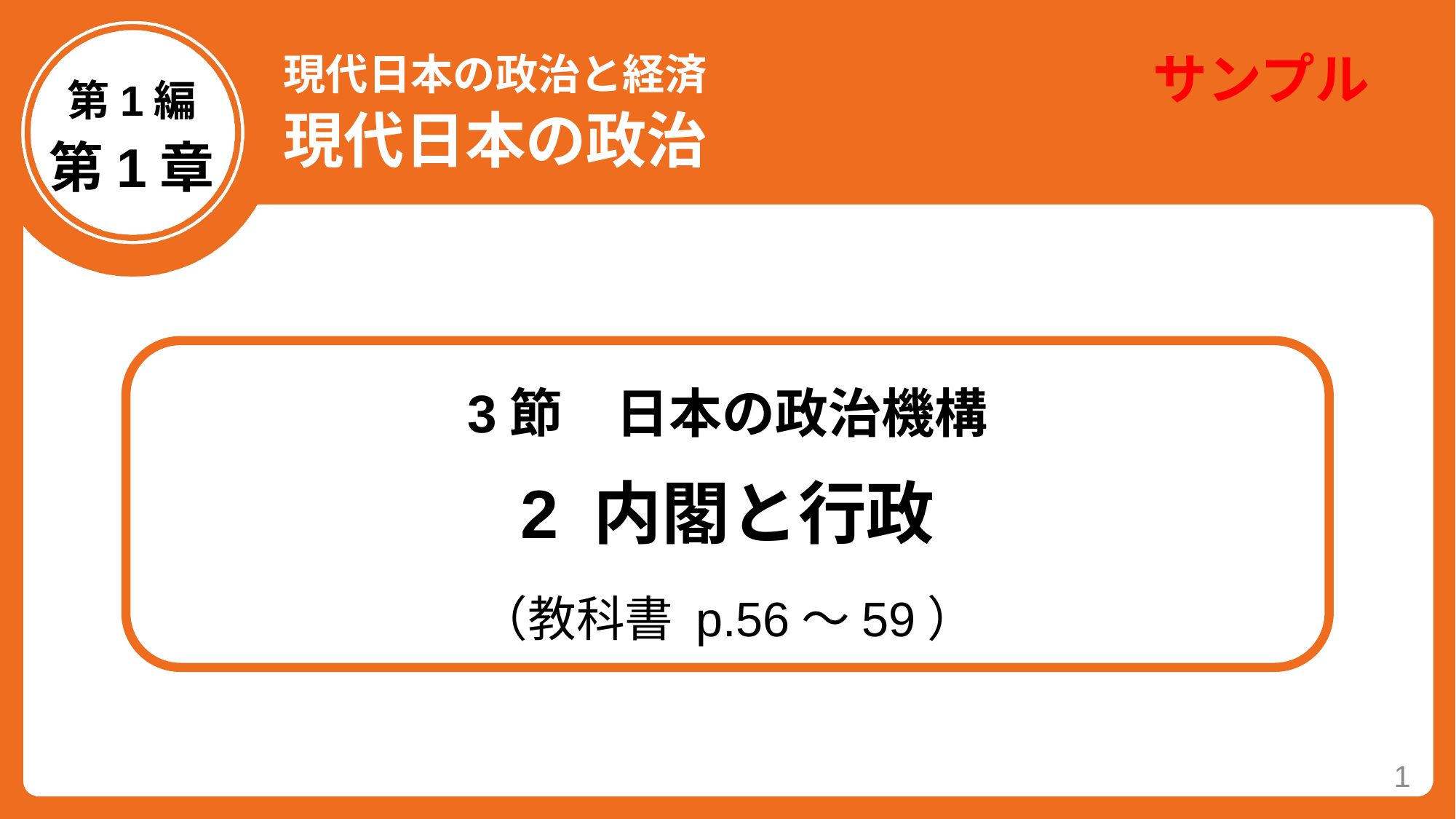

現代日本の政治と経済　　　　　　　　　　　現代日本の政治
第1編
第1章

3節　日本の政治機構
2 内閣と行政
（教科書 p.56～59）